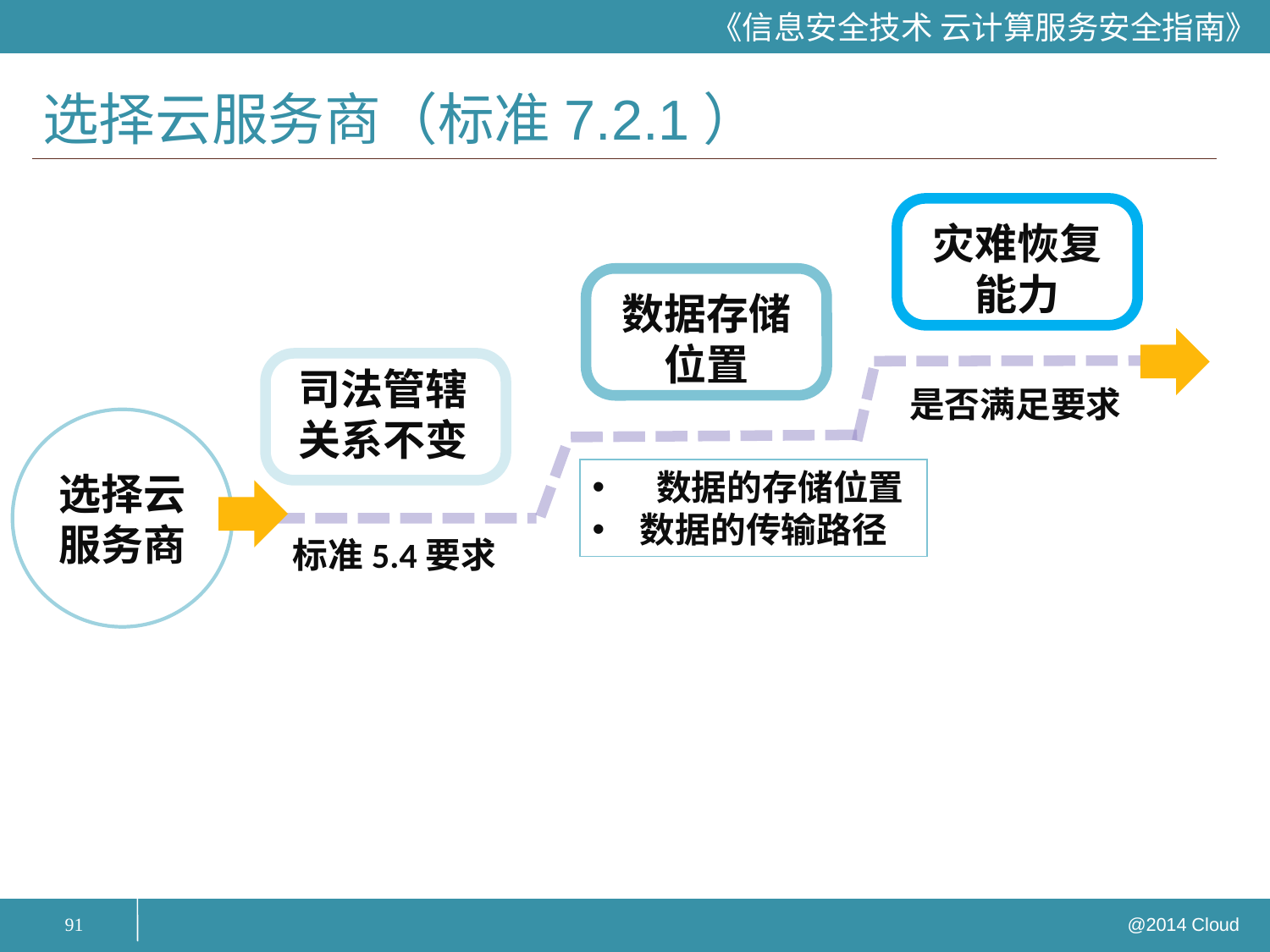

# 选择云服务商（标准7.2.1）

灾难恢复
能力

数据存储位置

司法管辖关系不变
是否满足要求

选择云服务商
 数据的存储位置
数据的传输路径

标准5.4要求
91